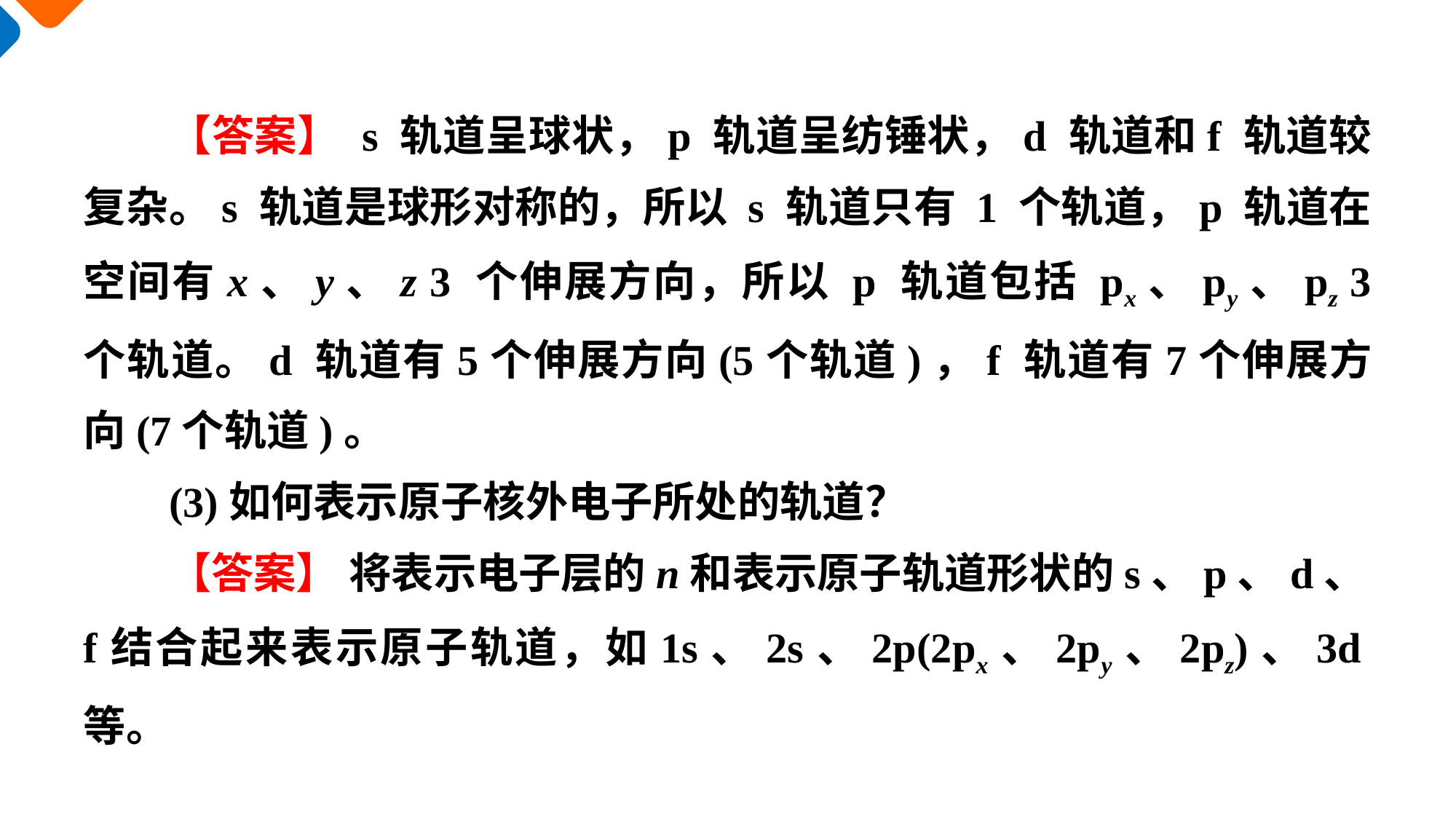

【答案】 s 轨道呈球状，p 轨道呈纺锤状，d 轨道和f 轨道较复杂。s 轨道是球形对称的，所以 s 轨道只有 1 个轨道，p 轨道在空间有x、y、z 3 个伸展方向，所以 p 轨道包括 px、py、pz 3 个轨道。d 轨道有5个伸展方向(5个轨道)，f 轨道有7个伸展方向(7个轨道)。
(3)如何表示原子核外电子所处的轨道？
【答案】 将表示电子层的n和表示原子轨道形状的s、p、d、f结合起来表示原子轨道，如1s、2s、2p(2px、2py、2pz)、3d等。